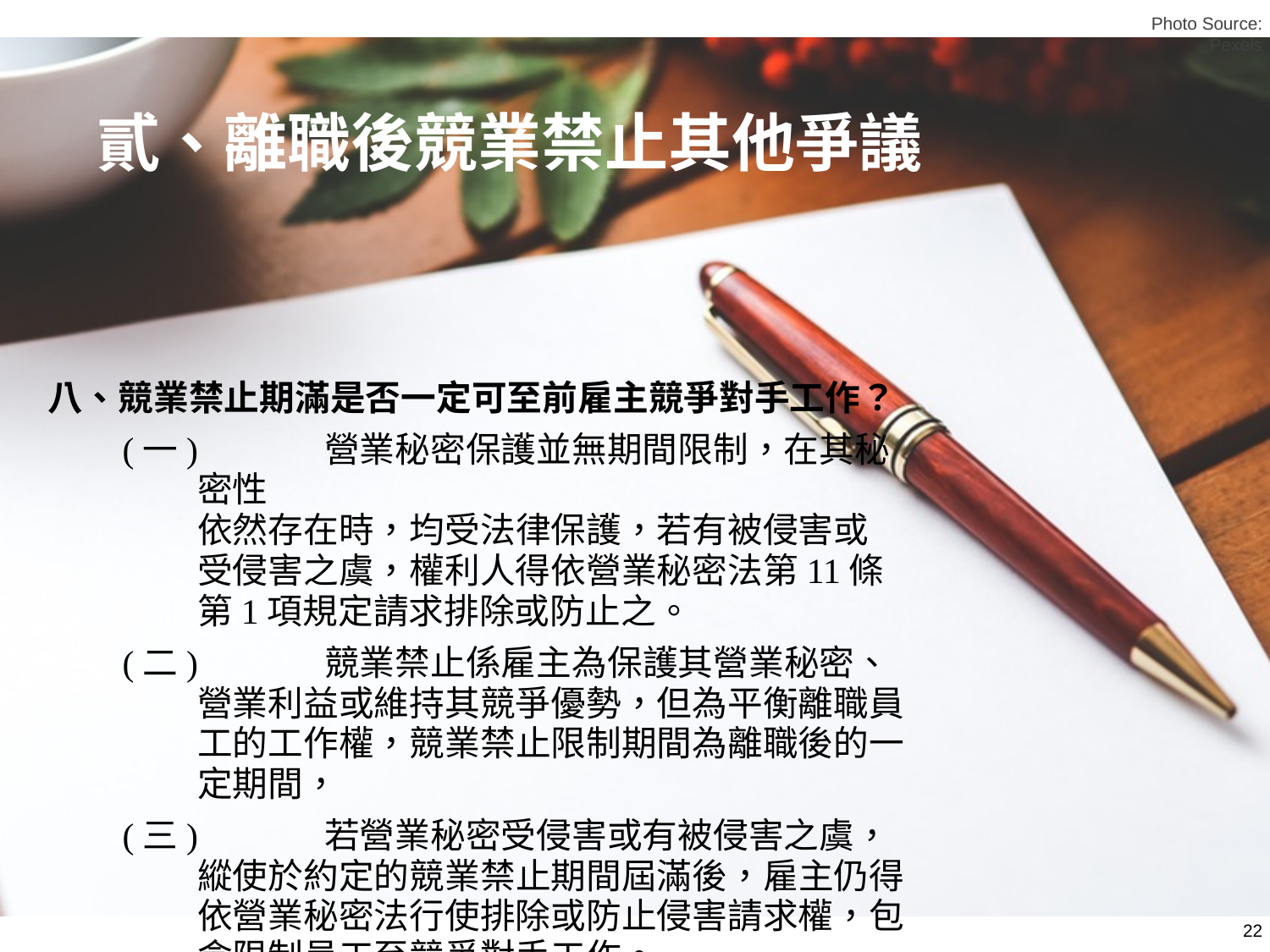

貳、離職後競業禁止其他爭議
八、競業禁止期滿是否一定可至前雇主競爭對手工作？
(一)	營業秘密保護並無期間限制，在其秘密性
依然存在時，均受法律保護，若有被侵害或
受侵害之虞，權利人得依營業秘密法第11條
第1項規定請求排除或防止之。
(二)	競業禁止係雇主為保護其營業秘密、營業利益或維持其競爭優勢，但為平衡離職員工的工作權，競業禁止限制期間為離職後的一定期間，
(三)	若營業秘密受侵害或有被侵害之虞，縱使於約定的競業禁止期間屆滿後，雇主仍得依營業秘密法行使排除或防止侵害請求權，包含限制員工至競爭對手工作。
22